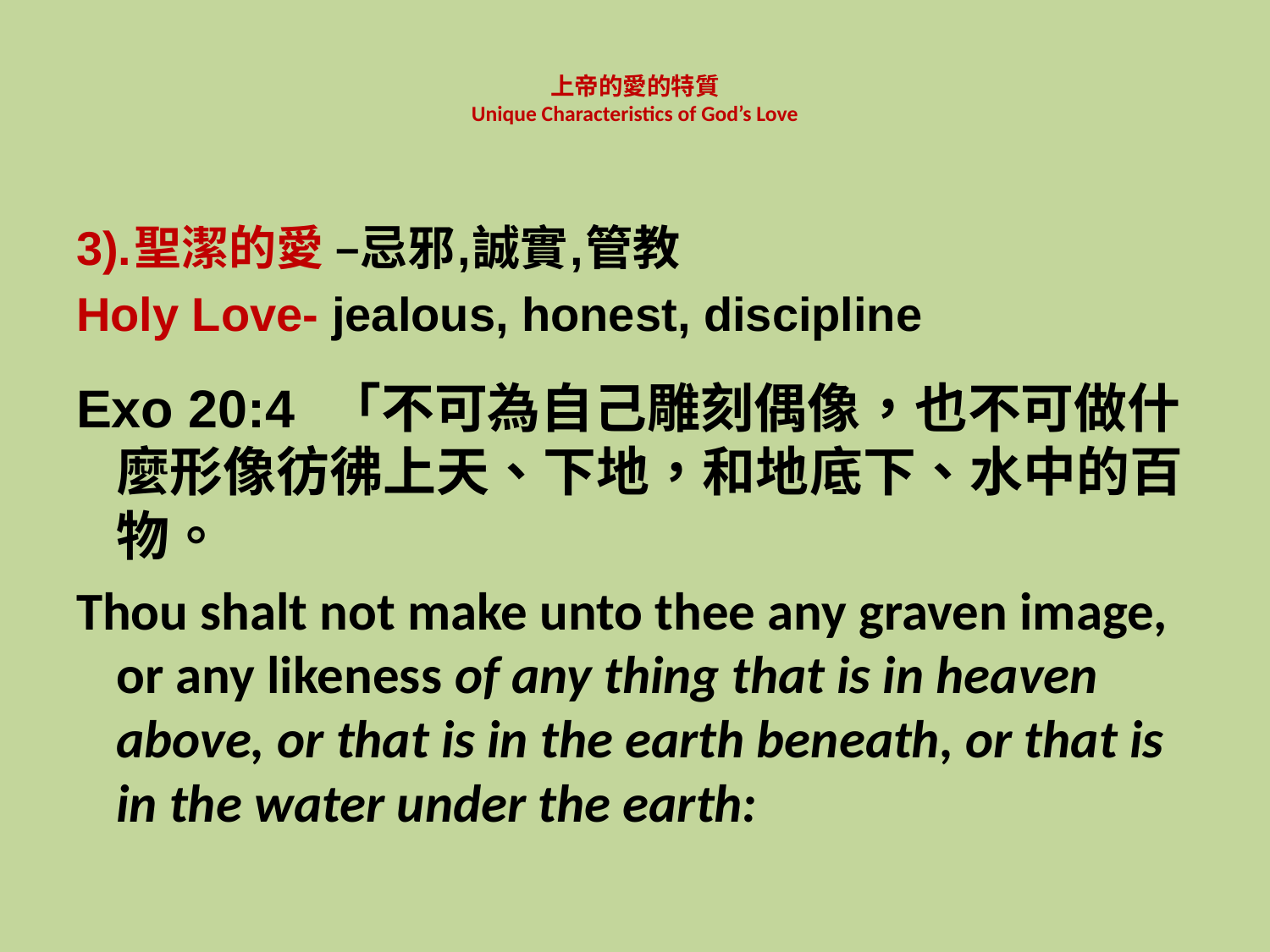

# 上帝的愛的特質 Unique Characteristics of God’s Love
3).聖潔的愛 –忌邪,誠實,管教
Holy Love- jealous, honest, discipline

Exo 20:4  「不可為自己雕刻偶像，也不可做什麼形像彷彿上天、下地，和地底下、水中的百物。
Thou shalt not make unto thee any graven image, or any likeness of any thing that is in heaven above, or that is in the earth beneath, or that is in the water under the earth: